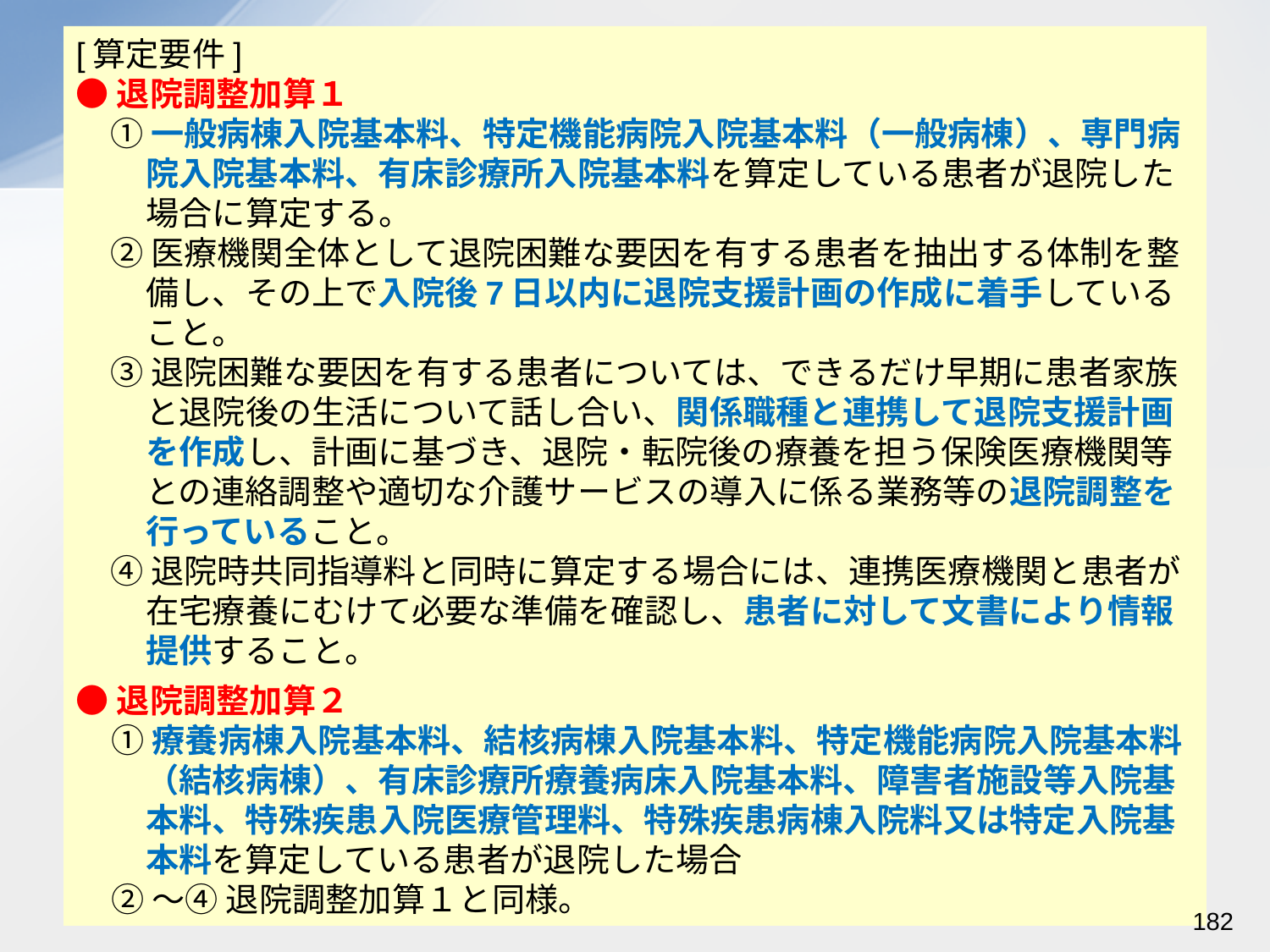

[算定要件]
●退院調整加算１
①一般病棟入院基本料、特定機能病院入院基本料（一般病棟）、専門病院入院基本料、有床診療所入院基本料を算定している患者が退院した場合に算定する。
②医療機関全体として退院困難な要因を有する患者を抽出する体制を整備し、その上で入院後7日以内に退院支援計画の作成に着手していること。
③退院困難な要因を有する患者については、できるだけ早期に患者家族と退院後の生活について話し合い、関係職種と連携して退院支援計画を作成し、計画に基づき、退院・転院後の療養を担う保険医療機関等との連絡調整や適切な介護サービスの導入に係る業務等の退院調整を行っていること。
④退院時共同指導料と同時に算定する場合には、連携医療機関と患者が在宅療養にむけて必要な準備を確認し、患者に対して文書により情報提供すること。
●退院調整加算２
①療養病棟入院基本料、結核病棟入院基本料、特定機能病院入院基本料（結核病棟）、有床診療所療養病床入院基本料、障害者施設等入院基本料、特殊疾患入院医療管理料、特殊疾患病棟入院料又は特定入院基本料を算定している患者が退院した場合
②～④ 退院調整加算１と同様。
182